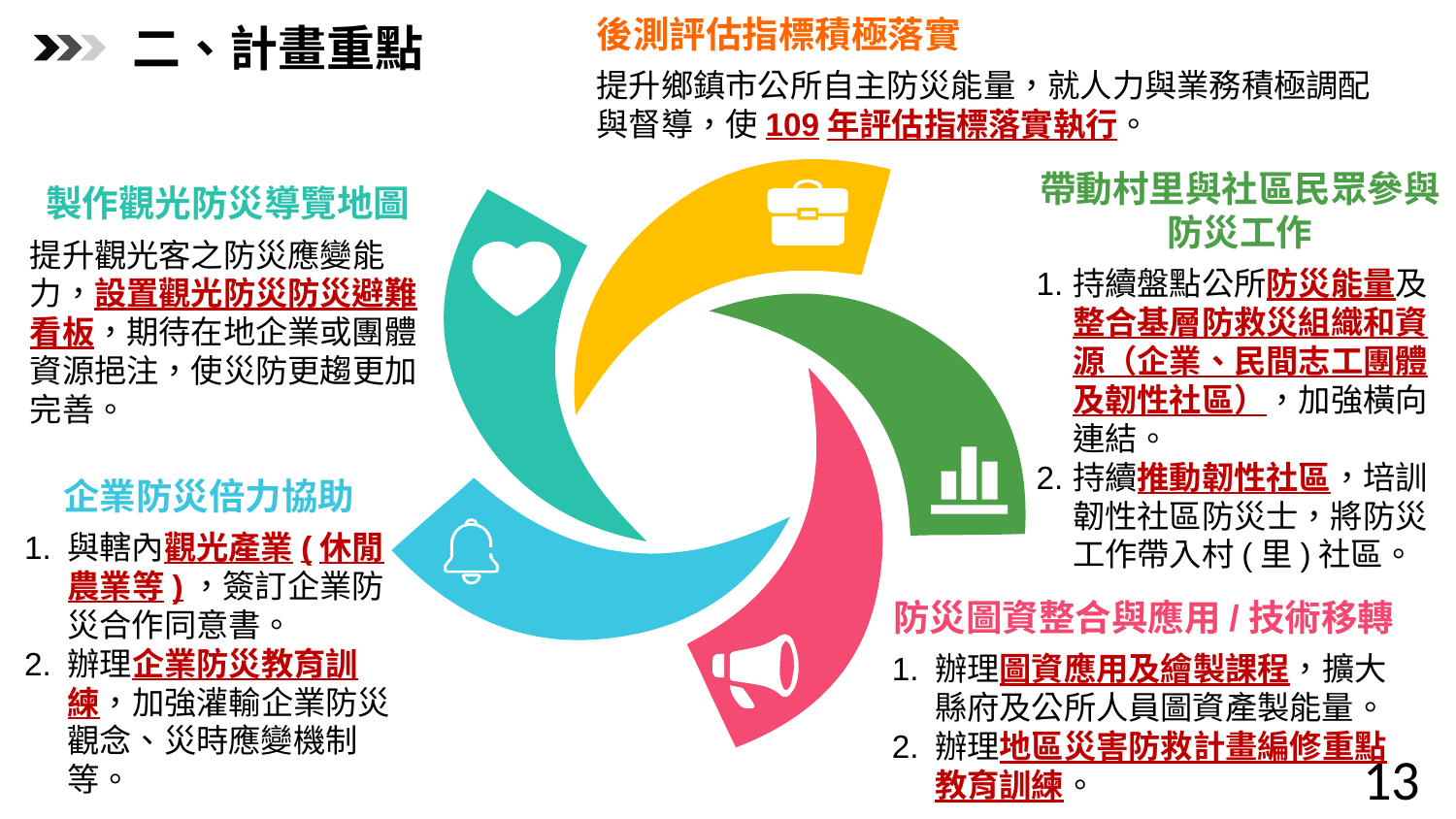

後測評估指標積極落實
提升鄉鎮市公所自主防災能量，就人力與業務積極調配與督導，使109年評估指標落實執行。
二、計畫重點

帶動村里與社區民眾參與防災工作
持續盤點公所防災能量及整合基層防救災組織和資源（企業、民間志工團體及韌性社區），加強橫向連結。
持續推動韌性社區，培訓韌性社區防災士，將防災工作帶入村(里)社區。

製作觀光防災導覽地圖
提升觀光客之防災應變能力，設置觀光防災防災避難看板，期待在地企業或團體資源挹注，使災防更趨更加完善。
企業防災倍力協助
與轄內觀光產業(休閒農業等)，簽訂企業防災合作同意書。
辦理企業防災教育訓練，加強灌輸企業防災觀念、災時應變機制等。

防災圖資整合與應用/技術移轉
辦理圖資應用及繪製課程，擴大縣府及公所人員圖資產製能量。
辦理地區災害防救計畫編修重點教育訓練。
13